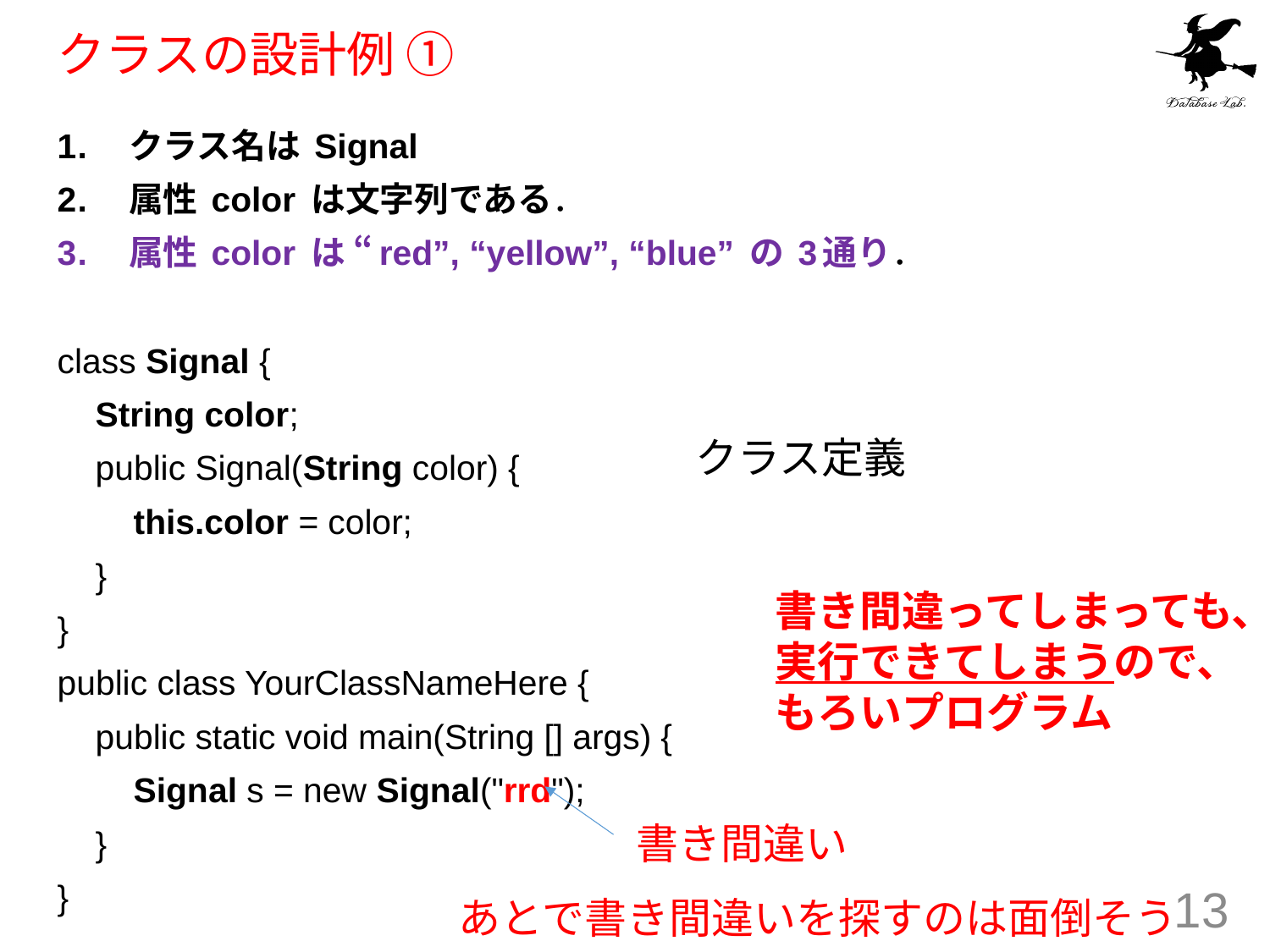

# クラスの設計例 ①
クラス名は Signal
属性 color は文字列である．
属性 color は “red”, “yellow”, “blue” の 3通り．

class Signal {
    String color;
    public Signal(String color) {
        this.color = color;
    }
}
public class YourClassNameHere {
    public static void main(String [] args) {
        Signal s = new Signal("rrd");
    }
}
クラス定義
書き間違ってしまっても、
実行できてしまうので、
もろいプログラム
書き間違い
13
あとで書き間違いを探すのは面倒そう